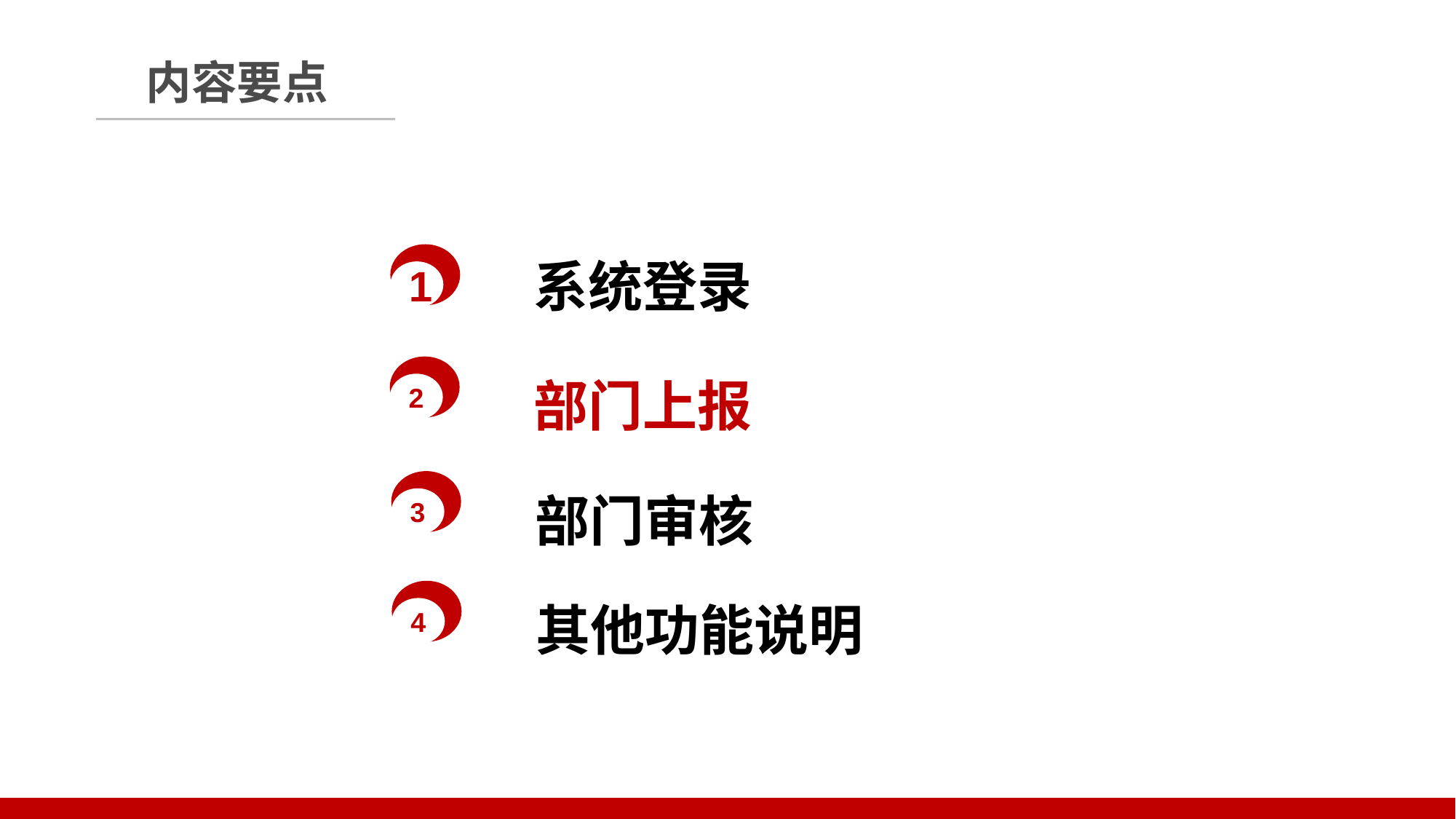

内容要点

系统登录

1
部门上报

2
部门审核

3
其他功能说明

4